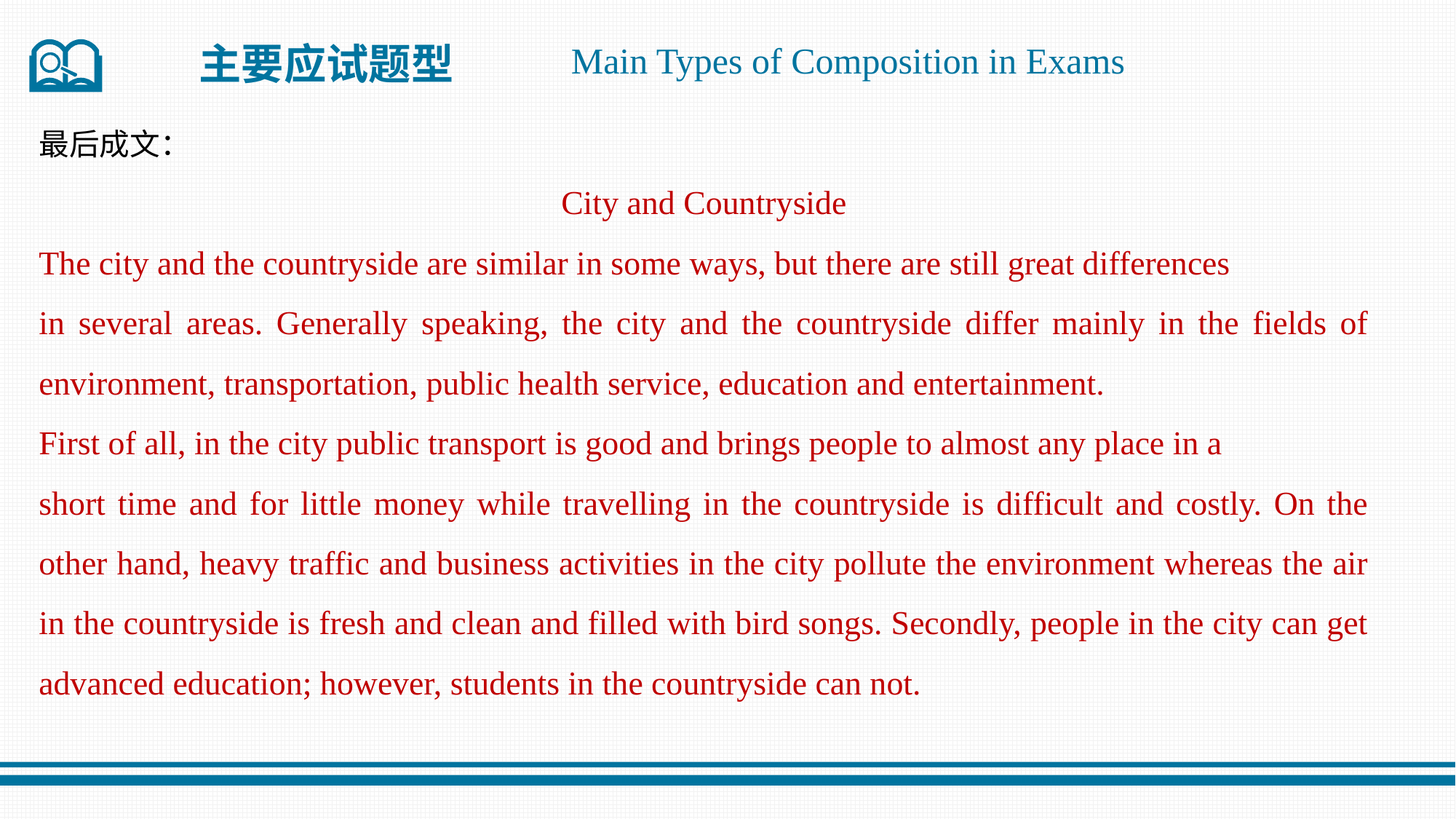

主要应试题型
Main Types of Composition in Exams
最后成文：
City and Countryside
The city and the countryside are similar in some ways, but there are still great differences
in several areas. Generally speaking, the city and the countryside differ mainly in the fields of environment, transportation, public health service, education and entertainment.
First of all, in the city public transport is good and brings people to almost any place in a
short time and for little money while travelling in the countryside is difficult and costly. On the other hand, heavy traffic and business activities in the city pollute the environment whereas the air in the countryside is fresh and clean and filled with bird songs. Secondly, people in the city can get advanced education; however, students in the countryside can not.